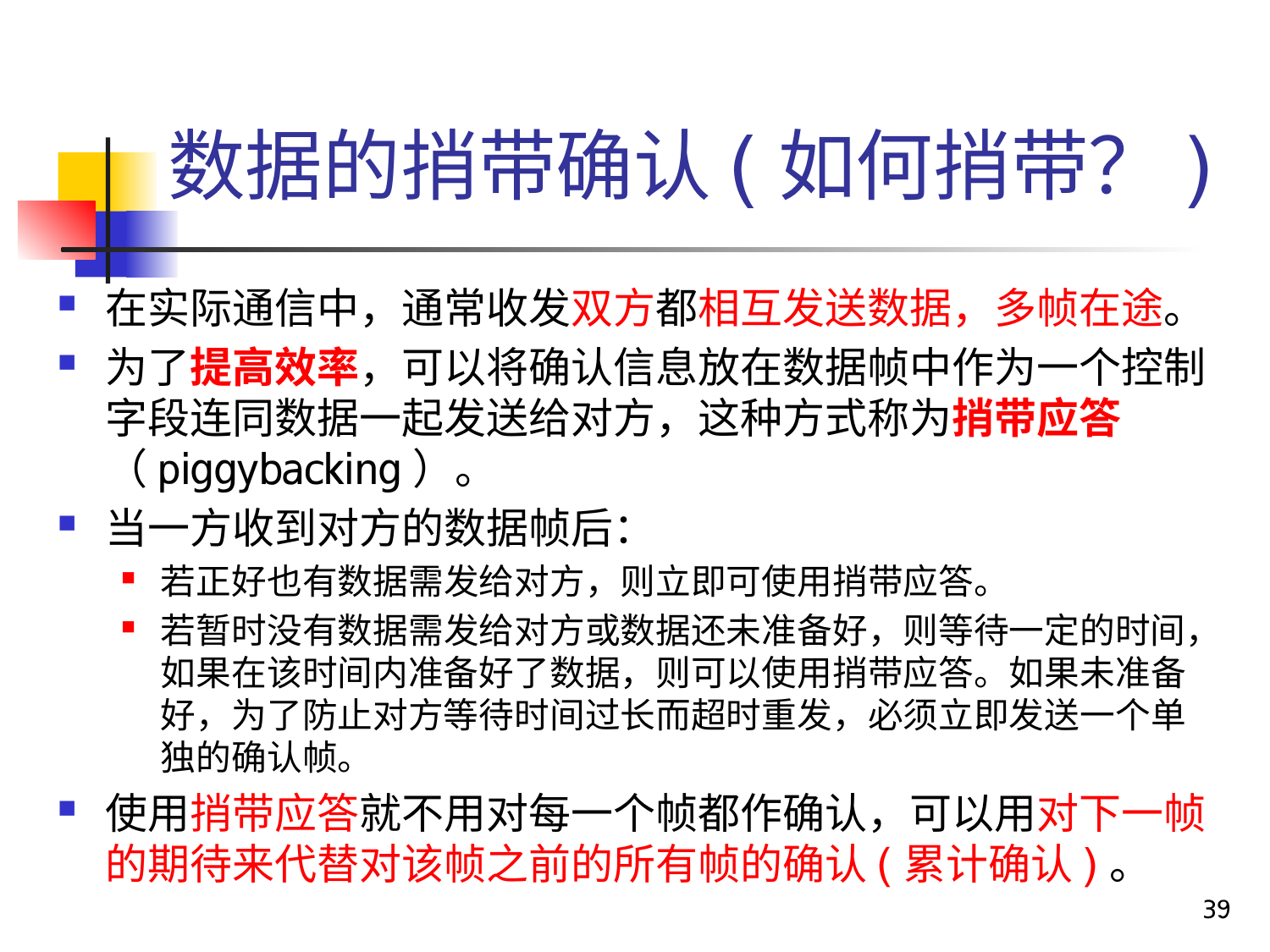

# 数据的捎带确认(如何捎带？)
在实际通信中，通常收发双方都相互发送数据，多帧在途。
为了提高效率，可以将确认信息放在数据帧中作为一个控制字段连同数据一起发送给对方，这种方式称为捎带应答（piggybacking）。
当一方收到对方的数据帧后：
若正好也有数据需发给对方，则立即可使用捎带应答。
若暂时没有数据需发给对方或数据还未准备好，则等待一定的时间，如果在该时间内准备好了数据，则可以使用捎带应答。如果未准备好，为了防止对方等待时间过长而超时重发，必须立即发送一个单独的确认帧。
使用捎带应答就不用对每一个帧都作确认，可以用对下一帧的期待来代替对该帧之前的所有帧的确认(累计确认)。
39